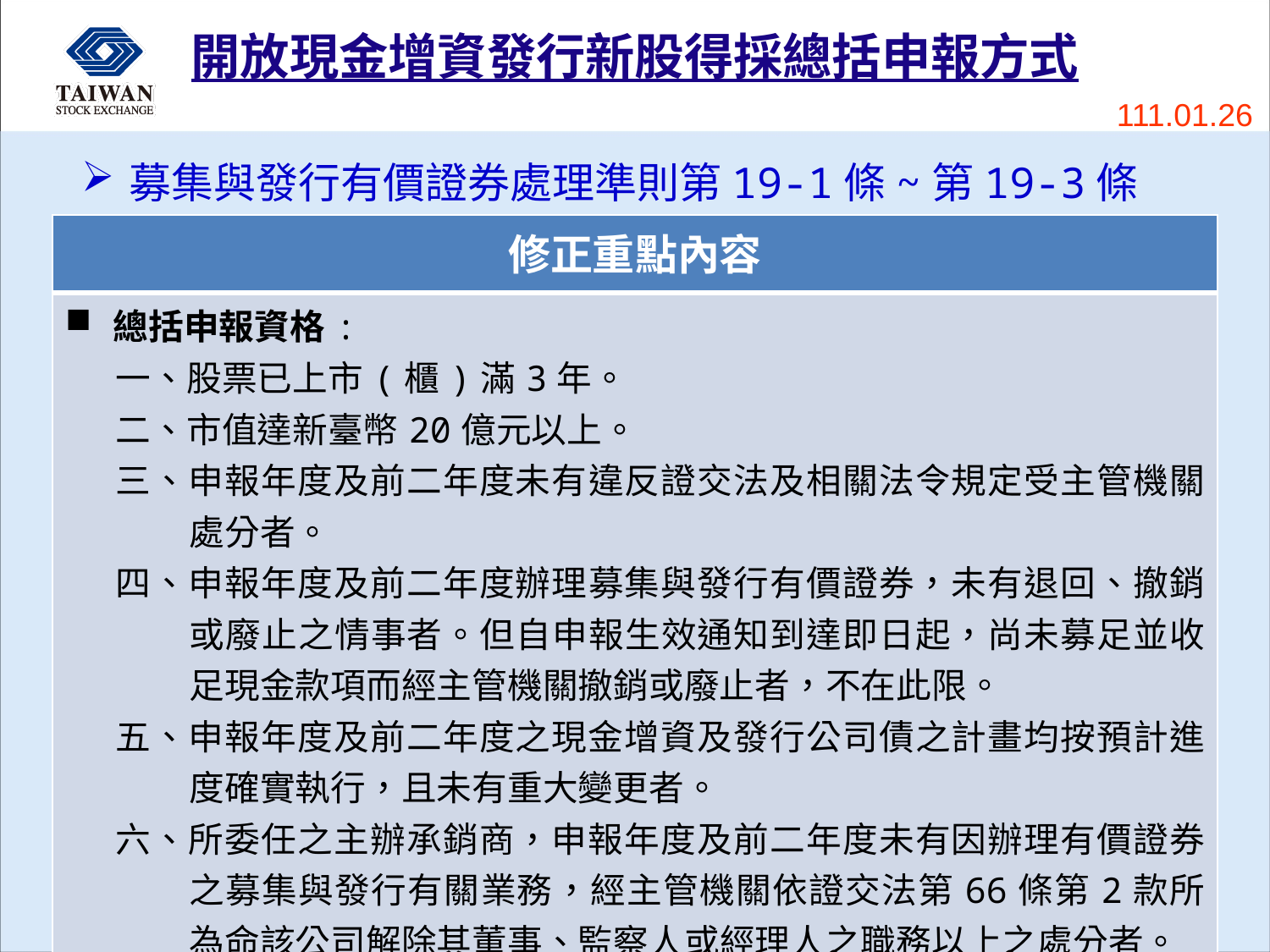

# 開放現金增資發行新股得採總括申報方式
111.01.26
募集與發行有價證券處理準則第19-1條~第19-3條

| 修正重點內容 |
| --- |
| 總括申報資格: 一、股票已上市(櫃)滿3年。 二、市值達新臺幣20億元以上。 三、申報年度及前二年度未有違反證交法及相關法令規定受主管機關處分者。 四、申報年度及前二年度辦理募集與發行有價證券，未有退回、撤銷或廢止之情事者。但自申報生效通知到達即日起，尚未募足並收足現金款項而經主管機關撤銷或廢止者，不在此限。 五、申報年度及前二年度之現金增資及發行公司債之計畫均按預計進度確實執行，且未有重大變更者。 六、所委任之主辦承銷商，申報年度及前二年度未有因辦理有價證券之募集與發行有關業務，經主管機關依證交法第66條第2款所為命該公司解除其董事、監察人或經理人之職務以上之處分者。 |
24